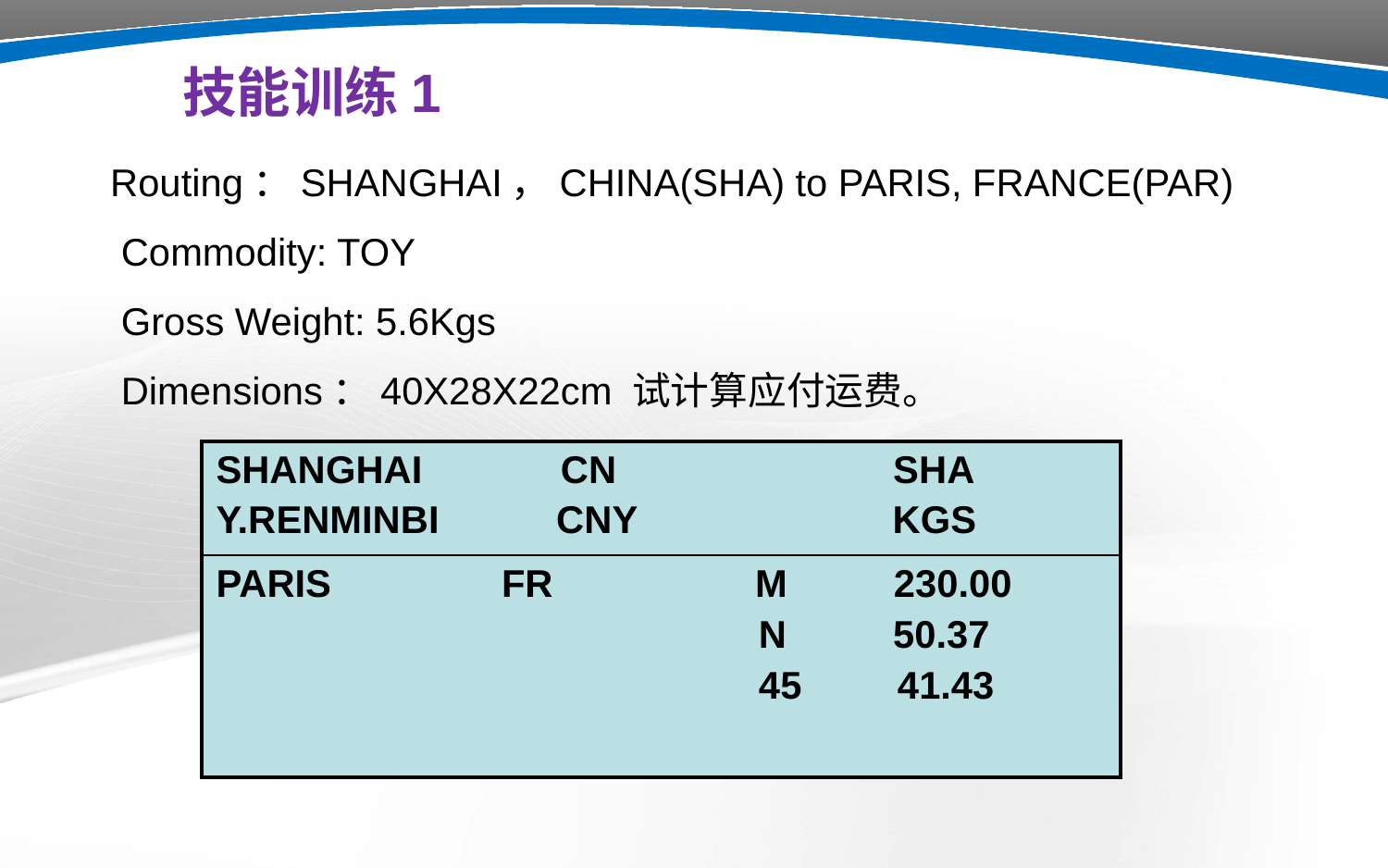

技能训练1
Routing：SHANGHAI，CHINA(SHA) to PARIS, FRANCE(PAR)
 Commodity: TOY
 Gross Weight: 5.6Kgs
 Dimensions：40X28X22cm 试计算应付运费。
| SHANGHAI CN SHA Y.RENMINBI CNY KGS |
| --- |
| PARIS FR M 230.00 N 50.37 45 41.43 |